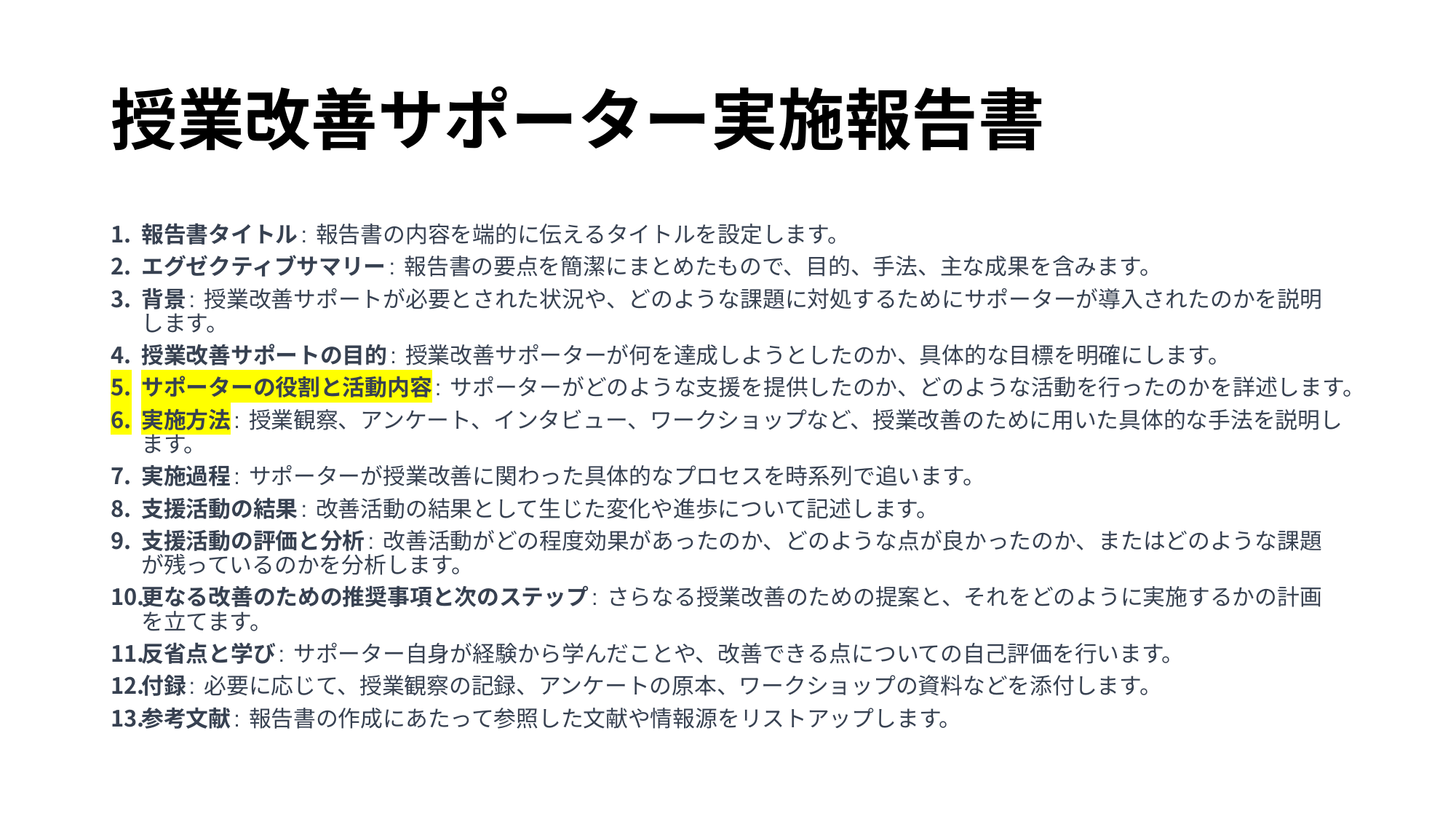

# 授業改善サポーター実施報告書
報告書タイトル: 報告書の内容を端的に伝えるタイトルを設定します。
エグゼクティブサマリー: 報告書の要点を簡潔にまとめたもので、目的、手法、主な成果を含みます。
背景: 授業改善サポートが必要とされた状況や、どのような課題に対処するためにサポーターが導入されたのかを説明します。
授業改善サポートの目的: 授業改善サポーターが何を達成しようとしたのか、具体的な目標を明確にします。
サポーターの役割と活動内容: サポーターがどのような支援を提供したのか、どのような活動を行ったのかを詳述します。
実施方法: 授業観察、アンケート、インタビュー、ワークショップなど、授業改善のために用いた具体的な手法を説明します。
実施過程: サポーターが授業改善に関わった具体的なプロセスを時系列で追います。
支援活動の結果: 改善活動の結果として生じた変化や進歩について記述します。
支援活動の評価と分析: 改善活動がどの程度効果があったのか、どのような点が良かったのか、またはどのような課題が残っているのかを分析します。
更なる改善のための推奨事項と次のステップ: さらなる授業改善のための提案と、それをどのように実施するかの計画を立てます。
反省点と学び: サポーター自身が経験から学んだことや、改善できる点についての自己評価を行います。
付録: 必要に応じて、授業観察の記録、アンケートの原本、ワークショップの資料などを添付します。
参考文献: 報告書の作成にあたって参照した文献や情報源をリストアップします。